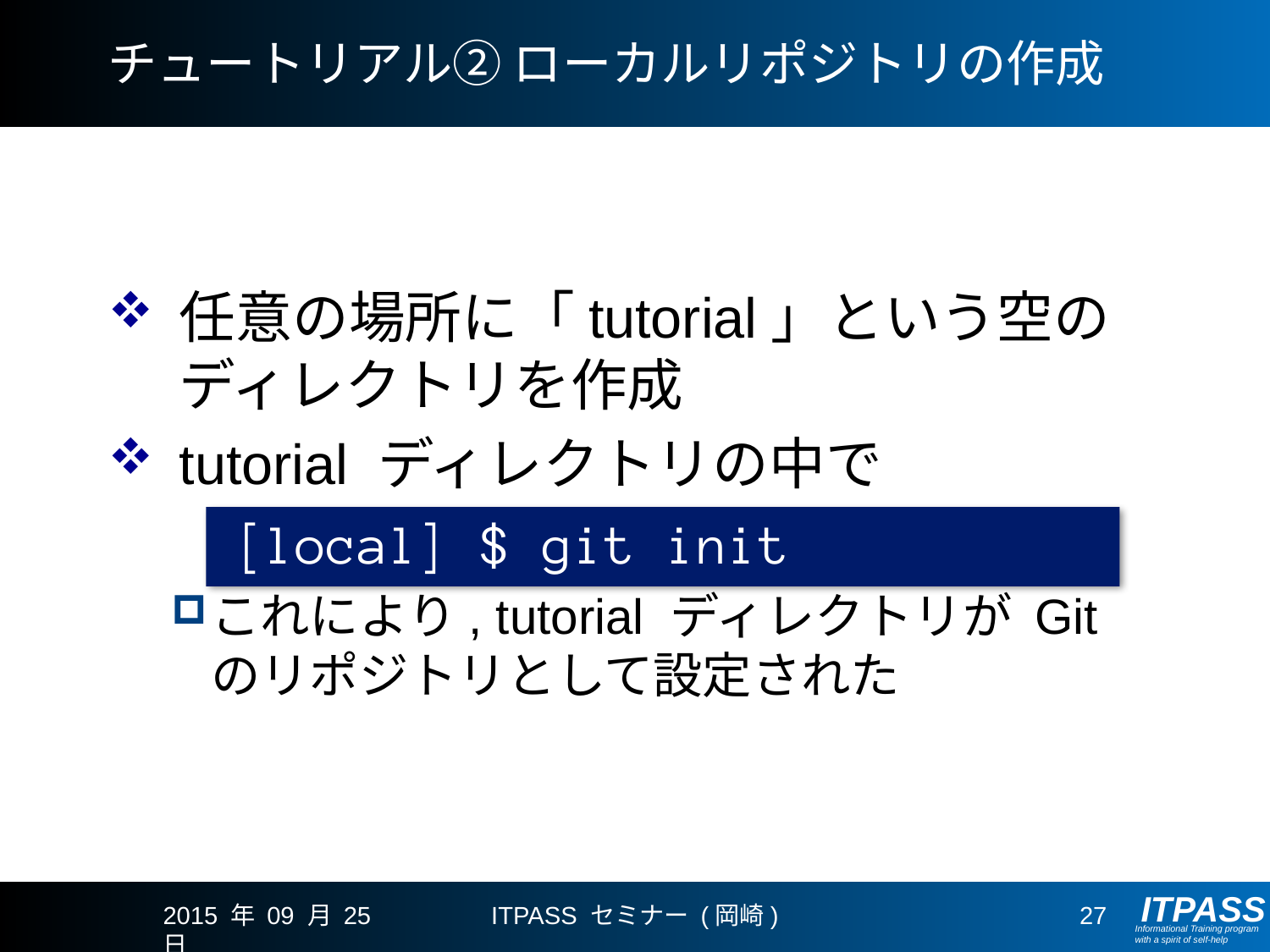

# チュートリアル② ローカルリポジトリの作成
任意の場所に「tutorial」という空のディレクトリを作成
tutorial ディレクトリの中で
	[local] $ git init
これにより, tutorial ディレクトリが Git のリポジトリとして設定された

2015 年 09 月 25 日
ITPASS セミナー (岡崎)
27